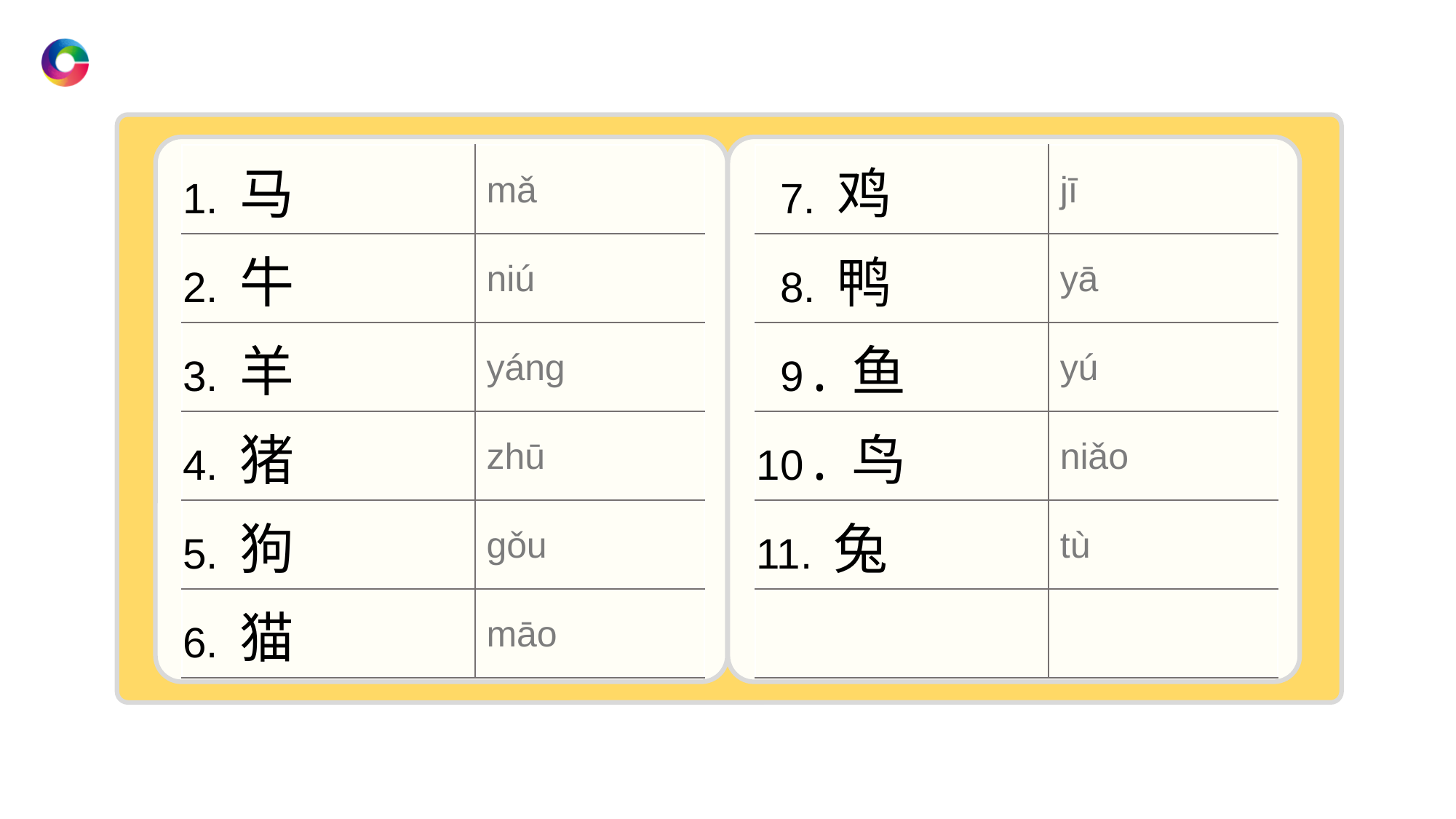

| 1. 马 | mǎ |
| --- | --- |
| 2. 牛 | niú |
| 3. 羊 | yánɡ |
| 4. 猪 | zhū |
| 5. 狗 | ɡǒu |
| 6. 猫 | māo |
| 7. 鸡 | jī |
| --- | --- |
| 8. 鸭 | yā |
| 9.鱼 | yú |
| 10.鸟 | niǎo |
| 11. 兔 | tù |
|  |  |